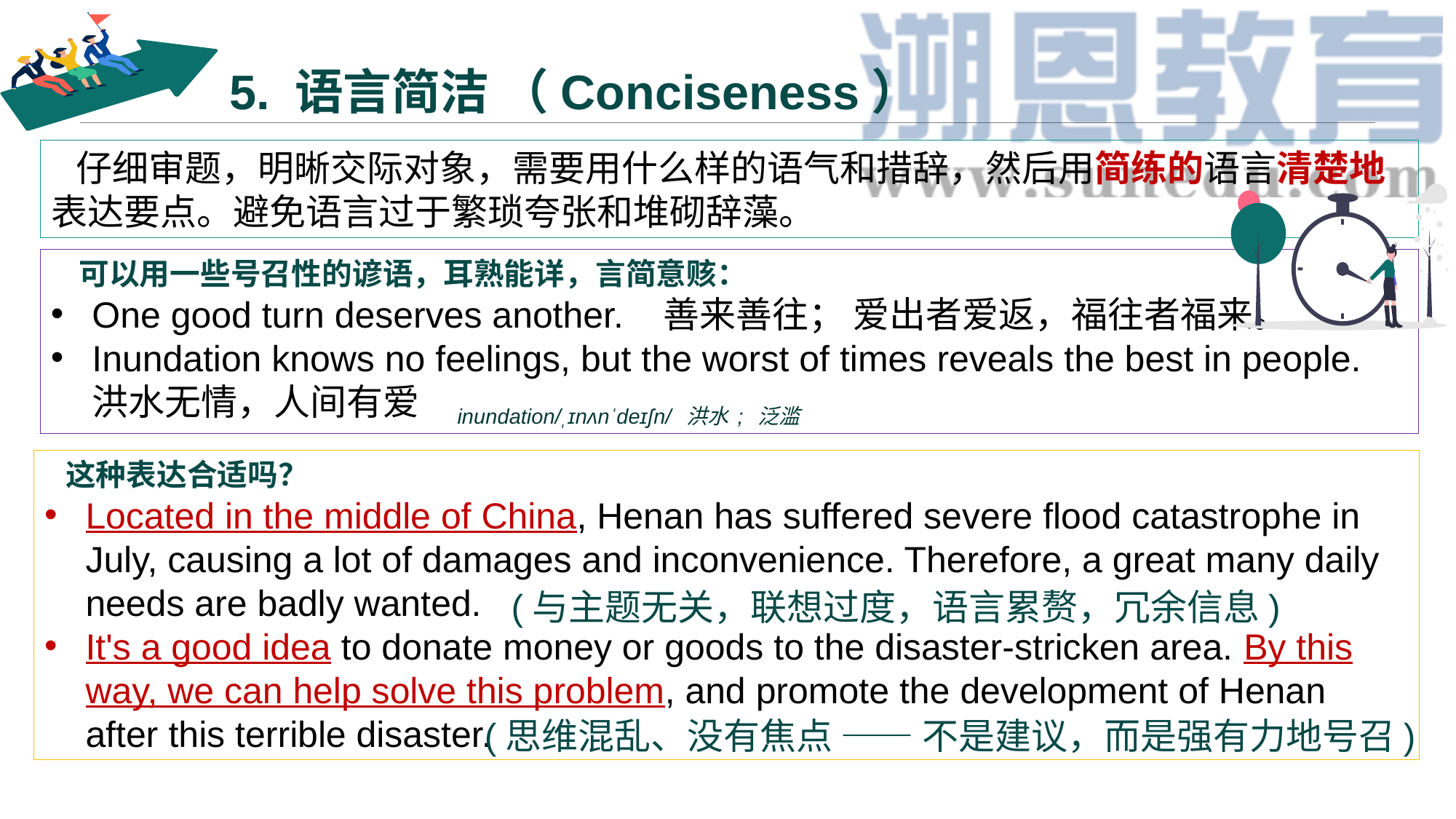

# 5. 语言简洁 （Conciseness）
  仔细审题，明晰交际对象，需要用什么样的语气和措辞，然后用简练的语言清楚地表达要点。避免语言过于繁琐夸张和堆砌辞藻。

   可以用一些号召性的谚语，耳熟能详，言简意赅：
One good turn deserves another.   善来善往； 爱出者爱返，福往者福来。
Inundation knows no feelings, but the worst of times reveals the best in people.   洪水无情，人间有爱    inundation/ˌɪnʌnˈdeɪʃn/ 洪水; 泛滥
  这种表达合适吗？
Located in the middle of China, Henan has suffered severe flood catastrophe in July, causing a lot of damages and inconvenience. Therefore, a great many daily needs are badly wanted.
It's a good idea to donate money or goods to the disaster-stricken area. By this way, we can help solve this problem, and promote the development of Henan after this terrible disaster.
(与主题无关，联想过度，语言累赘，冗余信息)
(思维混乱、没有焦点 —— 不是建议，而是强有力地号召)
20